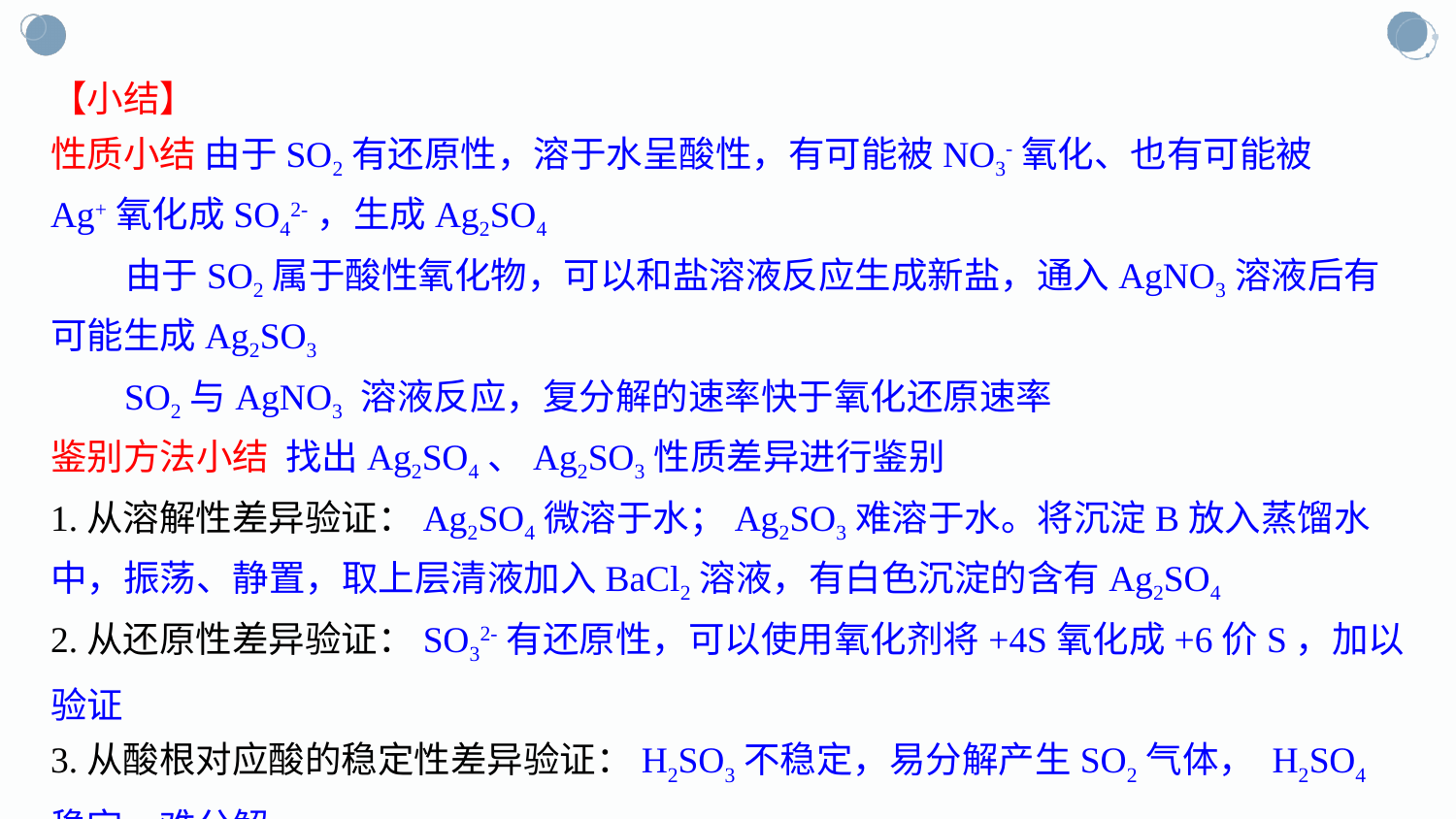

【小结】
性质小结 由于SO2有还原性，溶于水呈酸性，有可能被NO3-氧化、也有可能被Ag+氧化成SO42-，生成Ag2SO4
        由于SO2属于酸性氧化物，可以和盐溶液反应生成新盐，通入AgNO3溶液后有可能生成Ag2SO3
        SO2与AgNO3 溶液反应，复分解的速率快于氧化还原速率
鉴别方法小结  找出Ag2SO4、Ag2SO3性质差异进行鉴别
1.从溶解性差异验证：Ag2SO4微溶于水；Ag2SO3难溶于水。将沉淀B放入蒸馏水中，振荡、静置，取上层清液加入BaCl2溶液，有白色沉淀的含有Ag2SO4
2.从还原性差异验证：SO32-有还原性，可以使用氧化剂将+4S氧化成+6价S，加以验证
3.从酸根对应酸的稳定性差异验证：H2SO3不稳定，易分解产生SO2气体， H2SO4稳定，难分解